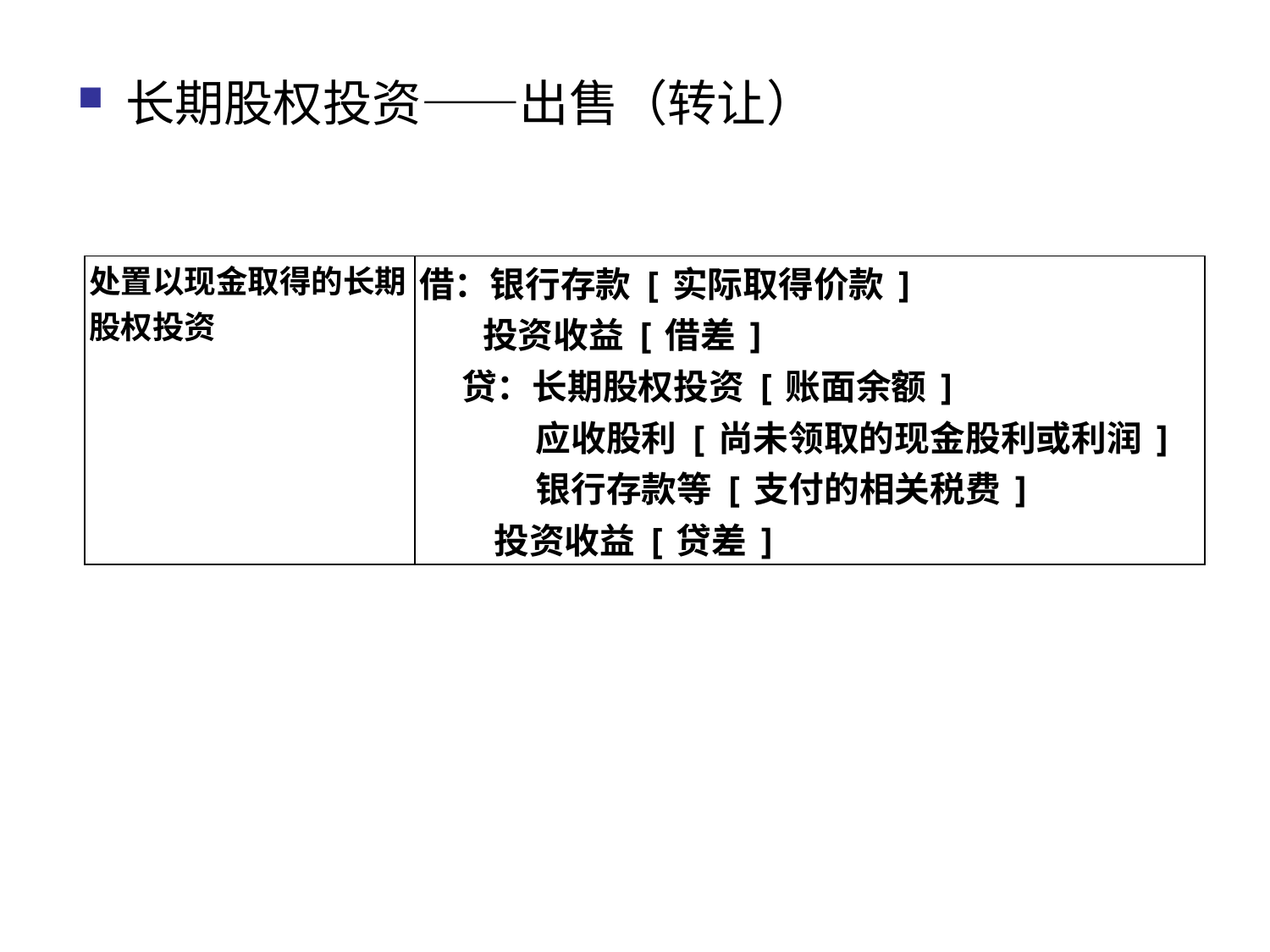

长期股权投资——出售（转让）

| 处置以现金取得的长期股权投资 | 借：银行存款[实际取得价款] 投资收益[借差] 贷：长期股权投资[账面余额] 应收股利[尚未领取的现金股利或利润] 银行存款等[支付的相关税费] 投资收益[贷差] |
| --- | --- |
137